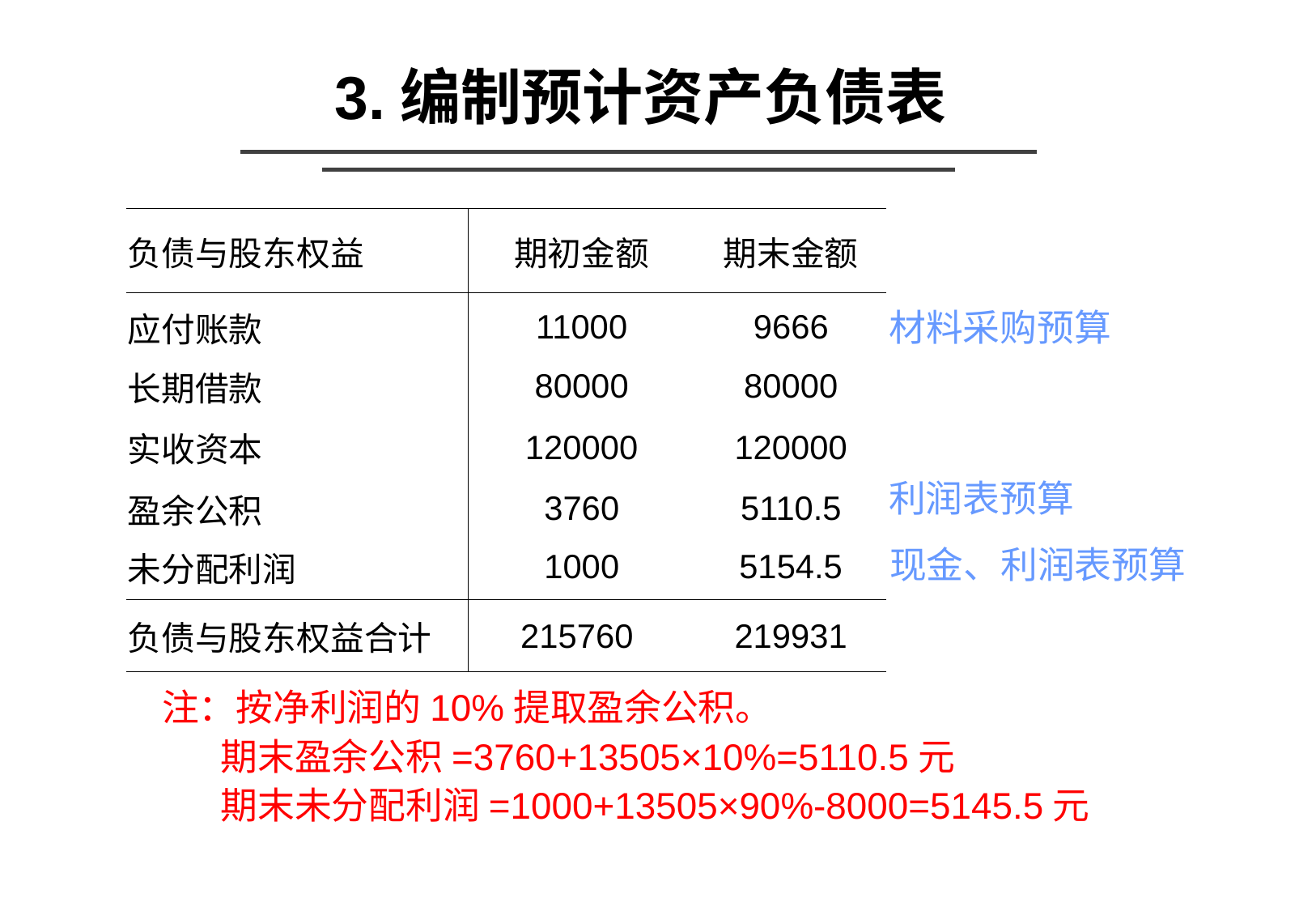

3.编制预计资产负债表
| 负债与股东权益 | 期初金额 | 期末金额 |
| --- | --- | --- |
| 应付账款 | 11000 | 9666 |
| 长期借款 | 80000 | 80000 |
| 实收资本 | 120000 | 120000 |
| 盈余公积 | 3760 | 5110.5 |
| 未分配利润 | 1000 | 5154.5 |
| 负债与股东权益合计 | 215760 | 219931 |
材料采购预算
利润表预算
现金、利润表预算
注：按净利润的10%提取盈余公积。
      期末盈余公积=3760+13505×10%=5110.5元
      期末未分配利润=1000+13505×90%-8000=5145.5元